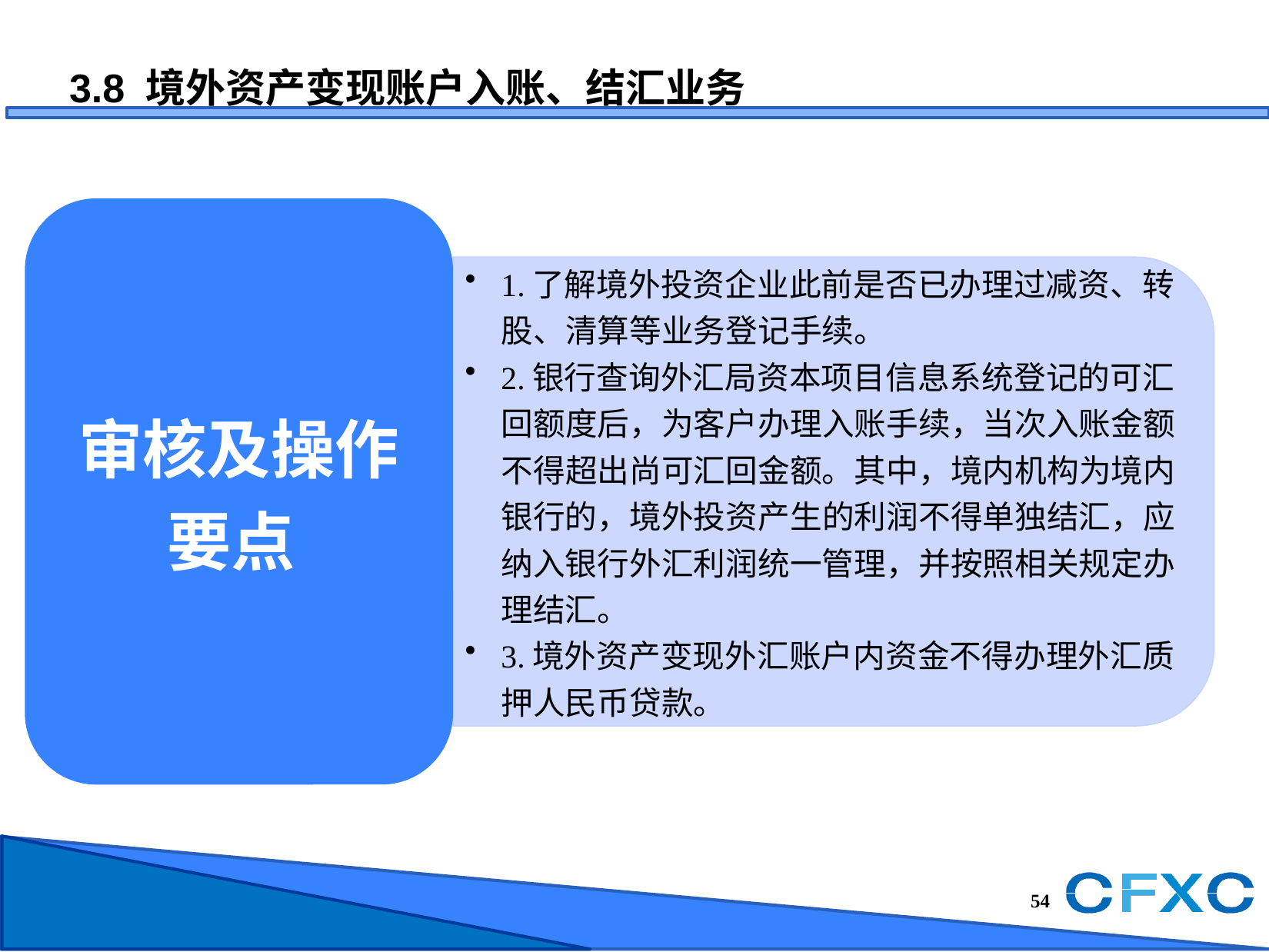

3.8 境外资产变现账户入账、结汇业务
审核及操作要点
1.了解境外投资企业此前是否已办理过减资、转股、清算等业务登记手续。
2.银行查询外汇局资本项目信息系统登记的可汇回额度后，为客户办理入账手续，当次入账金额不得超出尚可汇回金额。其中，境内机构为境内银行的，境外投资产生的利润不得单独结汇，应纳入银行外汇利润统一管理，并按照相关规定办理结汇。
3.境外资产变现外汇账户内资金不得办理外汇质押人民币贷款。
54